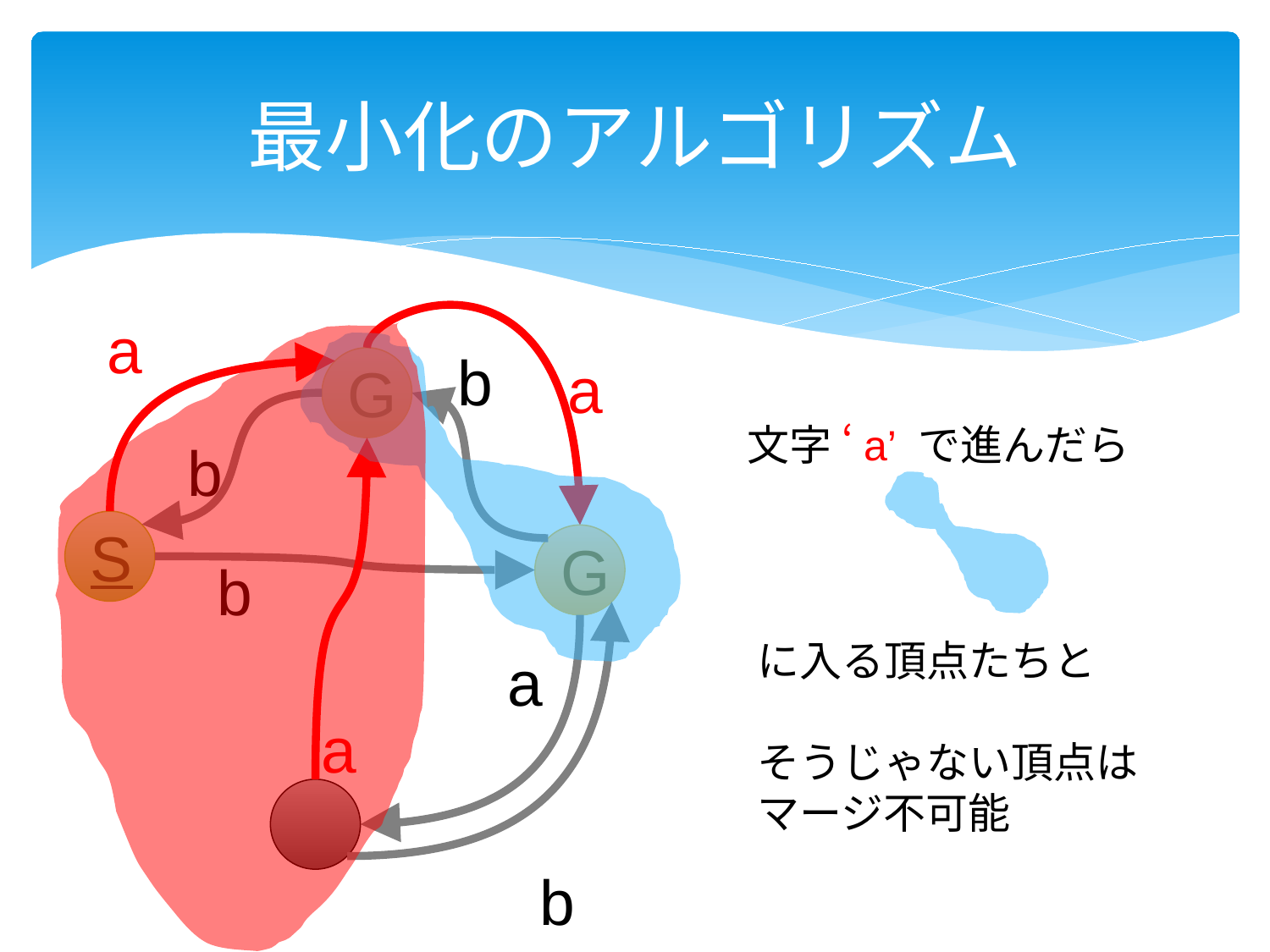

# 最小化のアルゴリズム
a

b
a
G
文字 ‘a’ で進んだら
b

S
G
b
に入る頂点たちと
そうじゃない頂点は
マージ不可能
a
a

b